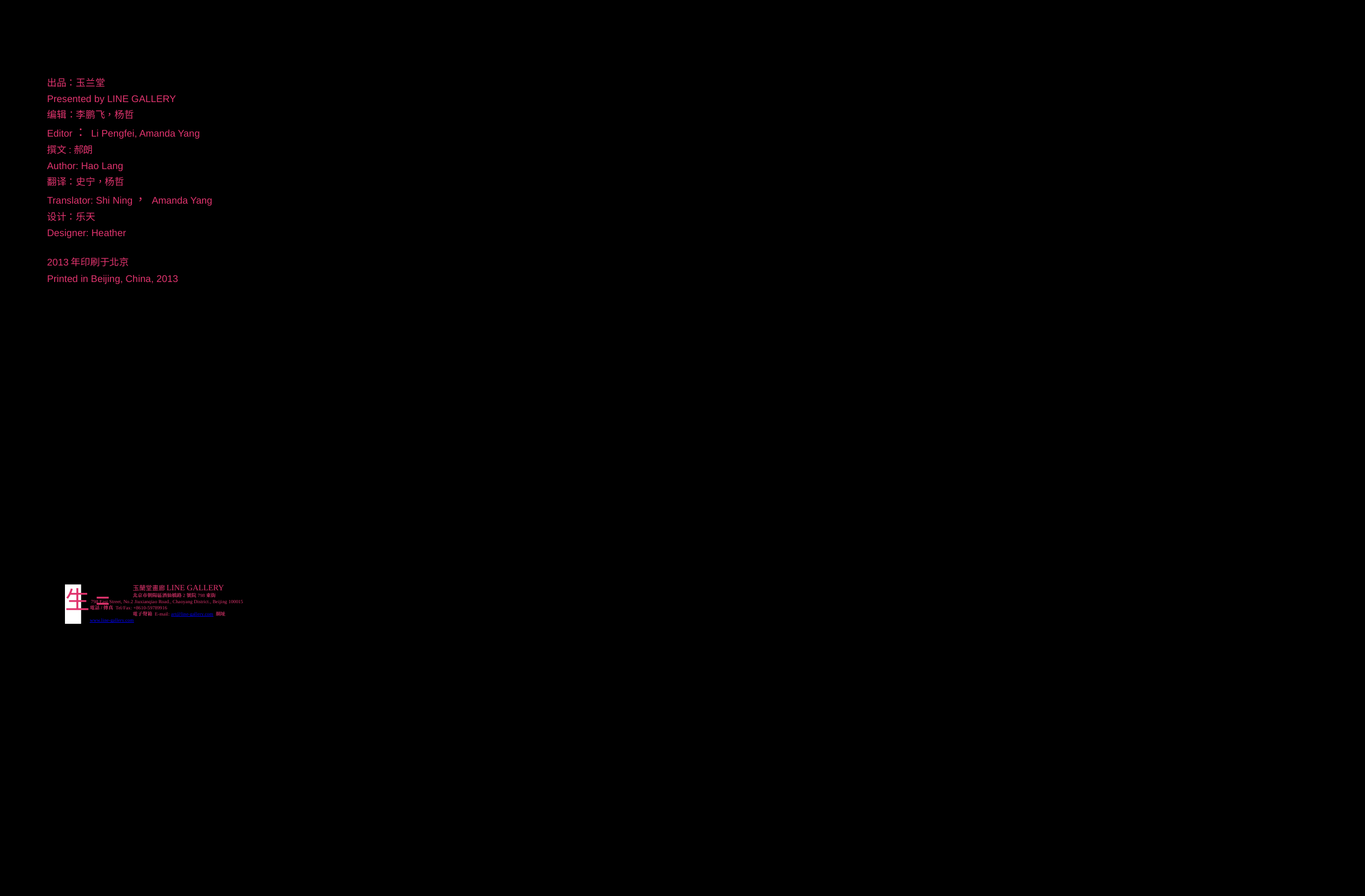

出品：玉兰堂
Presented by LINE GALLERY
编辑：李鹏飞，杨哲
Editor： Li Pengfei, Amanda Yang
撰文:郝朗
Author: Hao Lang
翻译：史宁，杨哲
Translator: Shi Ning， Amanda Yang
设计：乐天
Designer: Heather
2013年印刷于北京
Printed in Beijing, China, 2013
玉蘭堂畫廊LINE GALLERY
北京市朝陽區酒仙橋路2號院798東街
798 East Street, No.2 Jiuxianqiao Road., Chaoyang District., Beijing 100015 電話/傳真 Tel/Fax: +8610-59789916
電子聲箱 E-mail: art@line-gallery.com 網址 www.line-gallery.com
生=